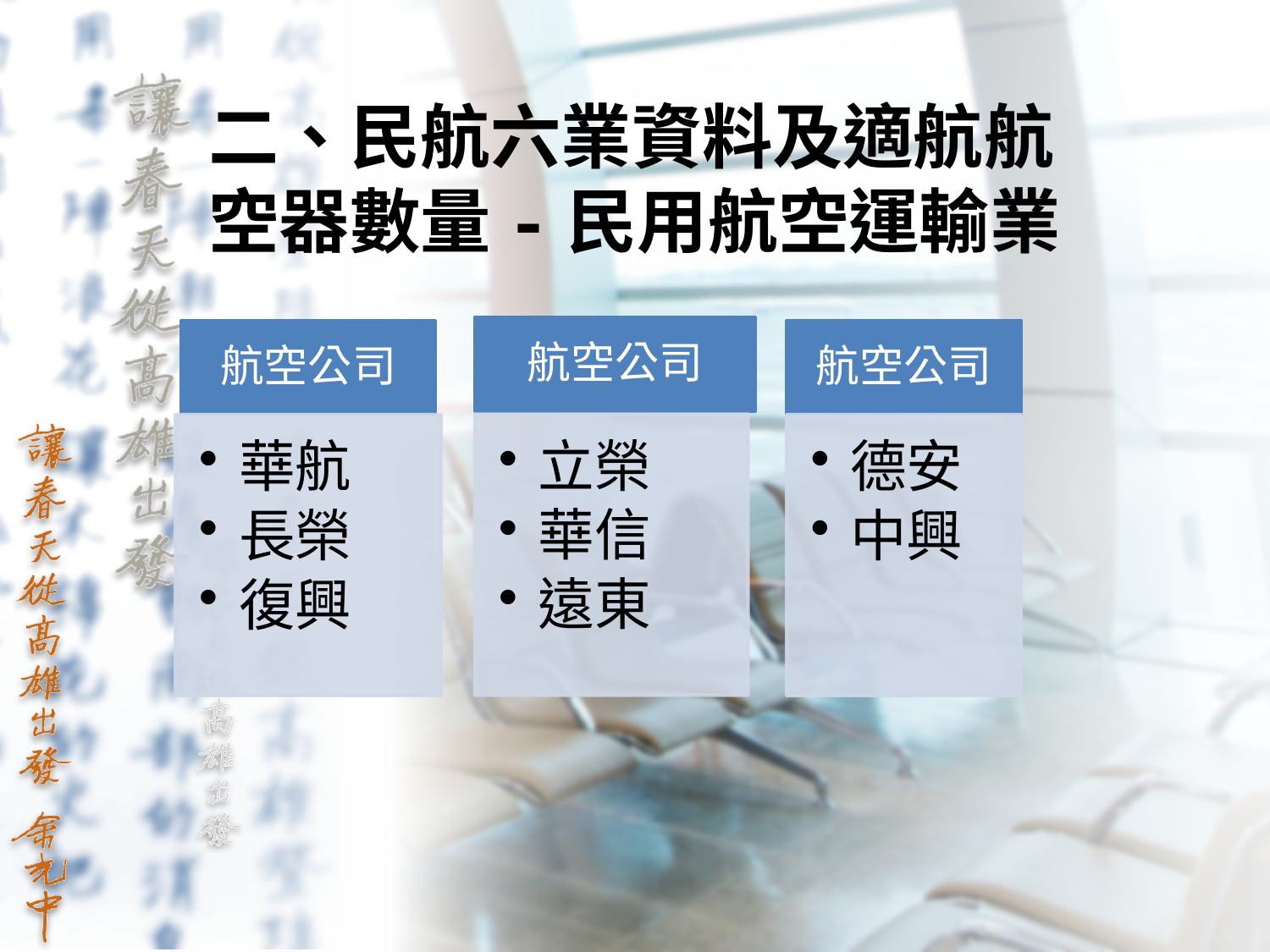

二、民航六業資料及適航航空器數量-民用航空運輸業
航空公司
華航
長榮
復興
航空公司
立榮
華信
遠東
航空公司
德安
中興